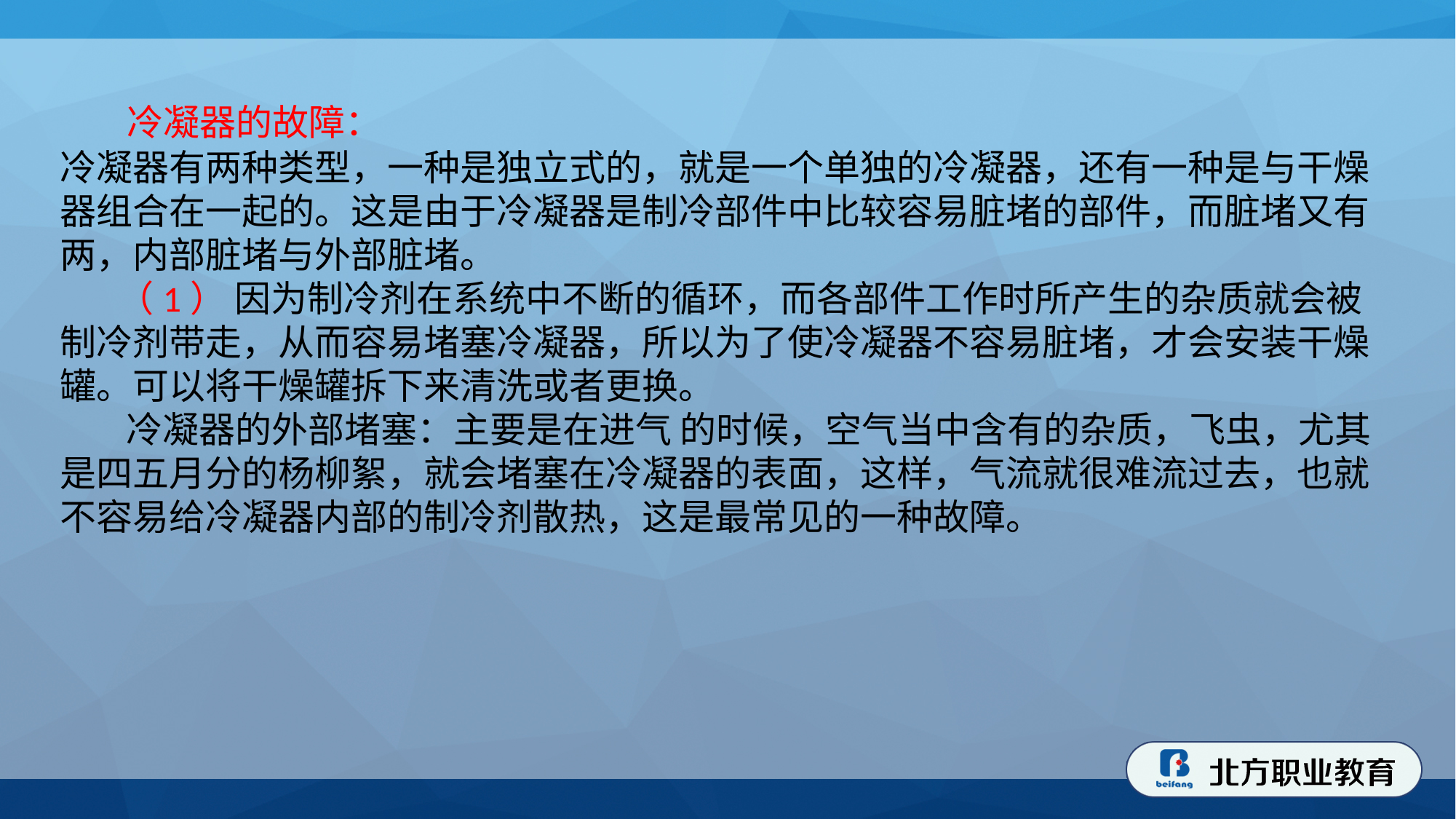

冷凝器的故障：
冷凝器有两种类型，一种是独立式的，就是一个单独的冷凝器，还有一种是与干燥器组合在一起的。这是由于冷凝器是制冷部件中比较容易脏堵的部件，而脏堵又有两，内部脏堵与外部脏堵。
      （1） 因为制冷剂在系统中不断的循环，而各部件工作时所产生的杂质就会被制冷剂带走，从而容易堵塞冷凝器，所以为了使冷凝器不容易脏堵，才会安装干燥罐。可以将干燥罐拆下来清洗或者更换。
       冷凝器的外部堵塞：主要是在进气 的时候，空气当中含有的杂质，飞虫，尤其是四五月分的杨柳絮，就会堵塞在冷凝器的表面，这样，气流就很难流过去，也就不容易给冷凝器内部的制冷剂散热，这是最常见的一种故障。